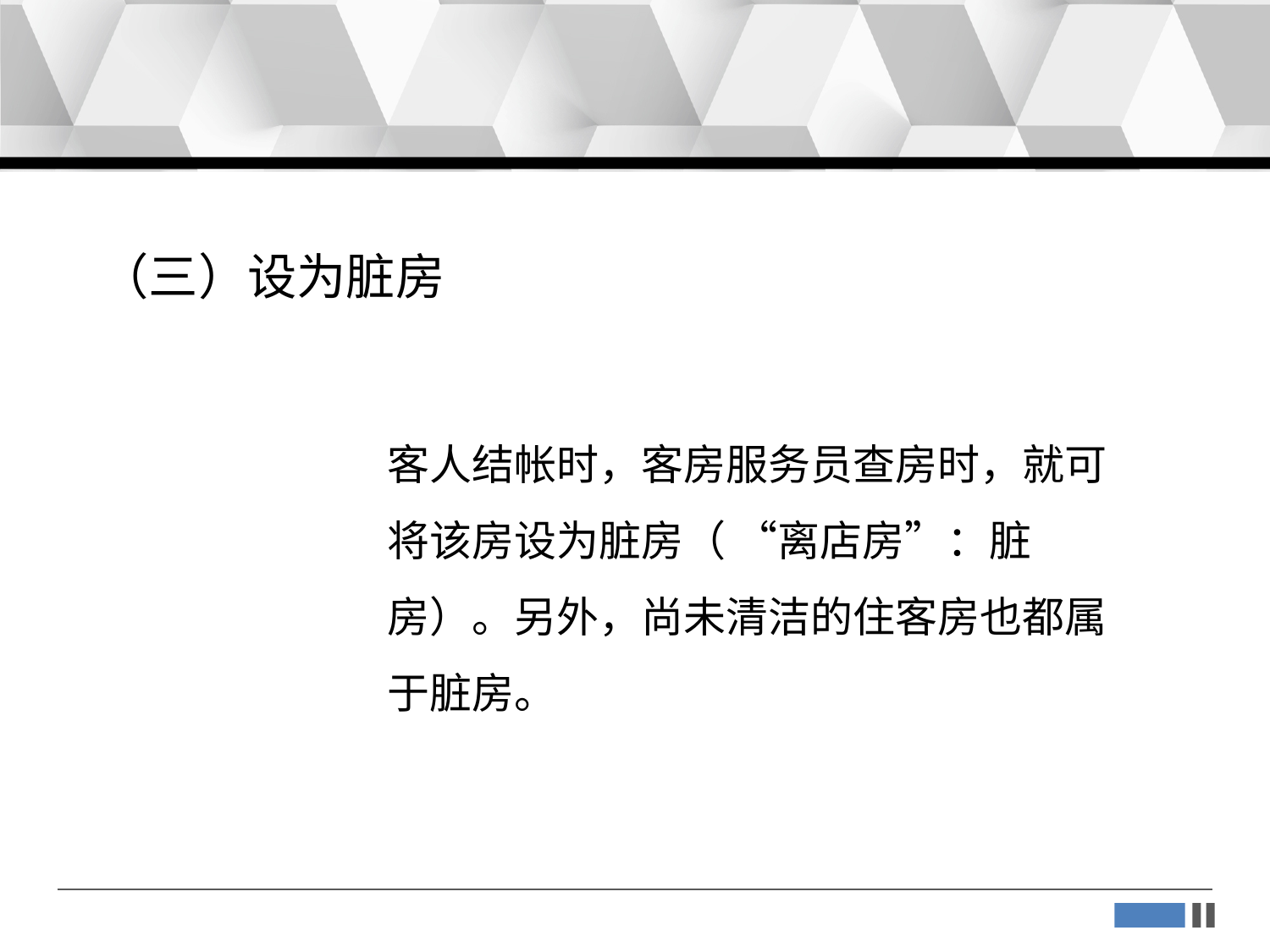

（三）设为脏房
客人结帐时，客房服务员查房时，就可将该房设为脏房（ “离店房”：脏房）。另外，尚未清洁的住客房也都属于脏房。